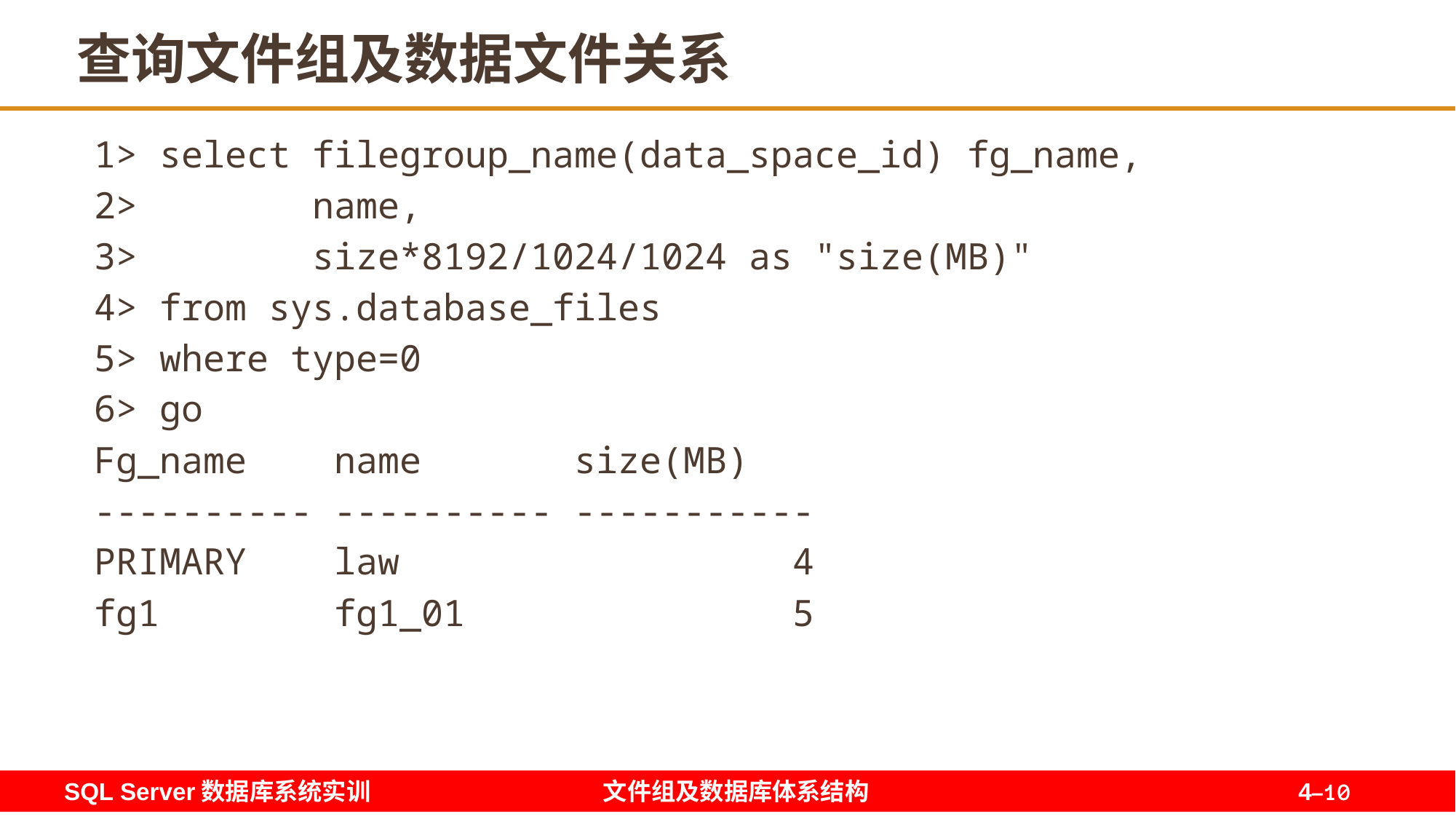

10
# 查询文件组及数据文件关系
1> select filegroup_name(data_space_id) fg_name,
2>        name,
3>        size*8192/1024/1024 as "size(MB)"
4> from sys.database_files
5> where type=0
6> go
Fg_name    name       size(MB)
---------- ---------- -----------
PRIMARY    law                  4
fg1        fg1_01               5